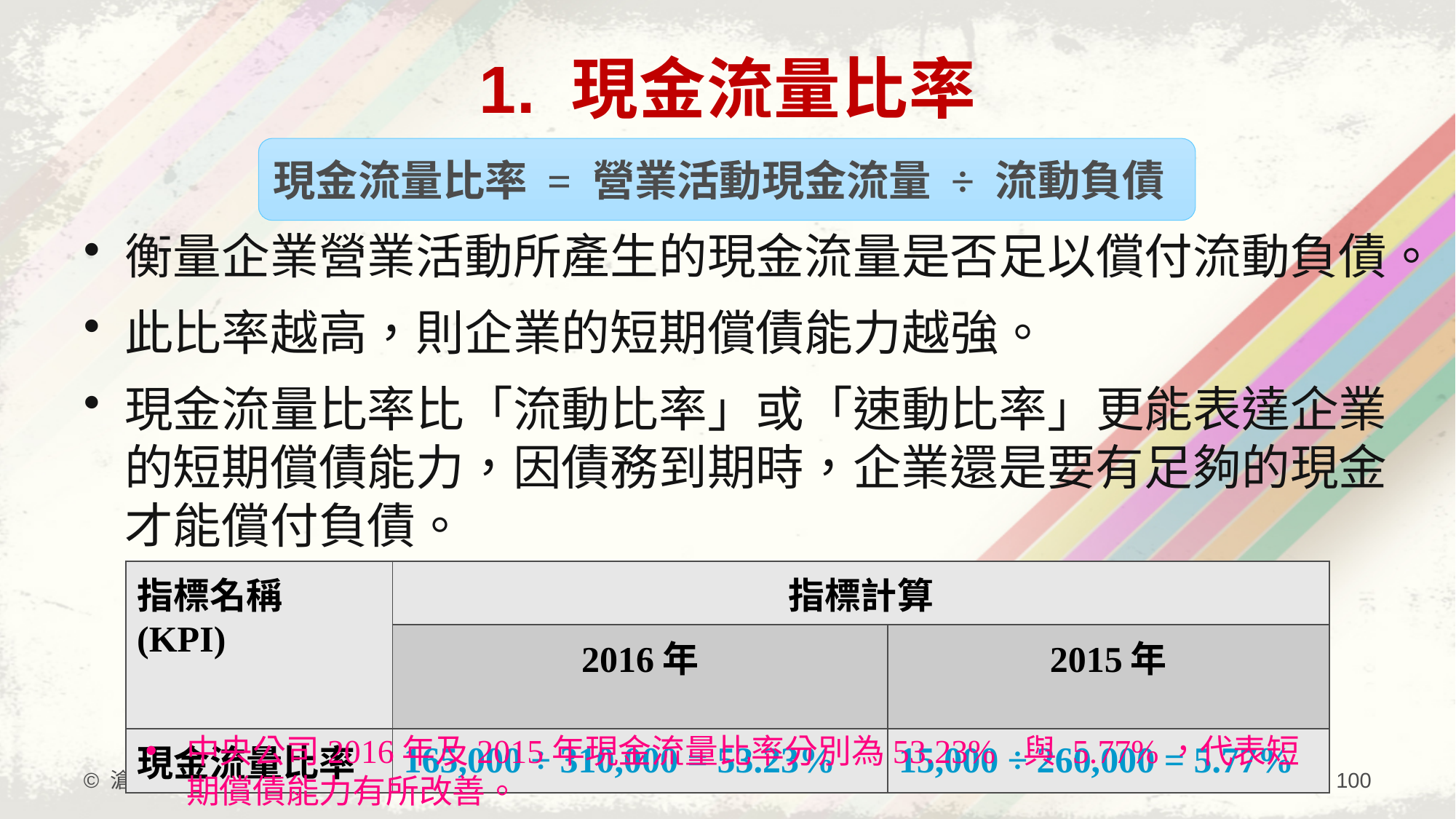

# 1. 現金流量比率
現金流量比率 = 營業活動現金流量 ÷ 流動負債
衡量企業營業活動所產生的現金流量是否足以償付流動負債。
此比率越高，則企業的短期償債能力越強。
現金流量比率比「流動比率」或「速動比率」更能表達企業的短期償債能力，因債務到期時，企業還是要有足夠的現金才能償付負債。
| 指標名稱 (KPI) | 指標計算 |  |
| --- | --- | --- |
|  | 2016年 | 2015年 |
| 現金流量比率 | 165,000 ÷ 310,000 = 53.23% | 15,000 ÷ 260,000 = 5.77% |
中央公司2016年及2015年現金流量比率分別為53.23% 與 5.77%，代表短期償債能力有所改善。
© 滄海圖書
100